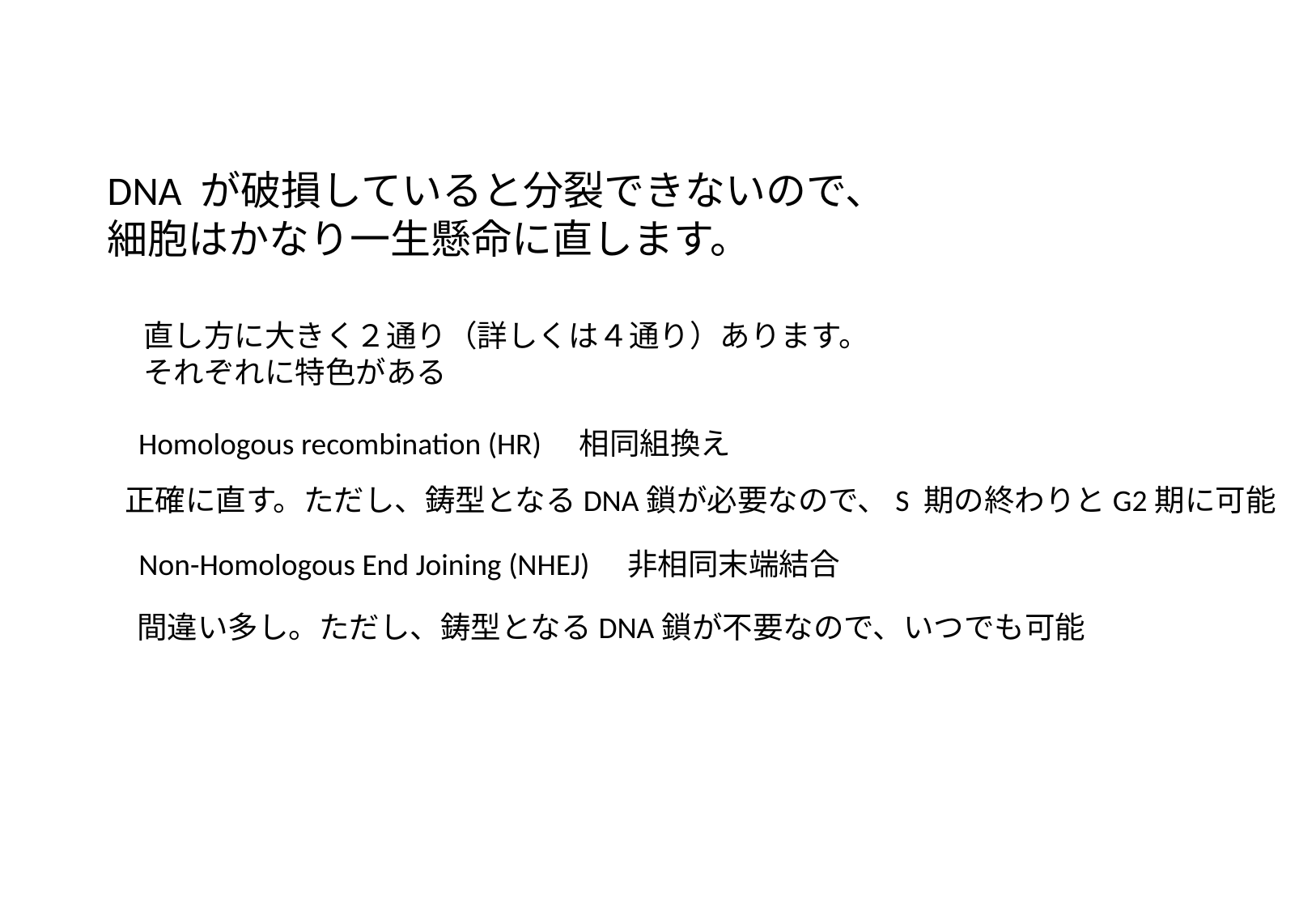

DNA が破損していると分裂できないので、
細胞はかなり一生懸命に直します。
直し方に大きく２通り（詳しくは４通り）あります。
それぞれに特色がある
Homologous recombination (HR)　相同組換え
正確に直す。ただし、鋳型となるDNA鎖が必要なので、S 期の終わりとG2期に可能
Non-Homologous End Joining (NHEJ)　非相同末端結合
間違い多し。ただし、鋳型となるDNA鎖が不要なので、いつでも可能